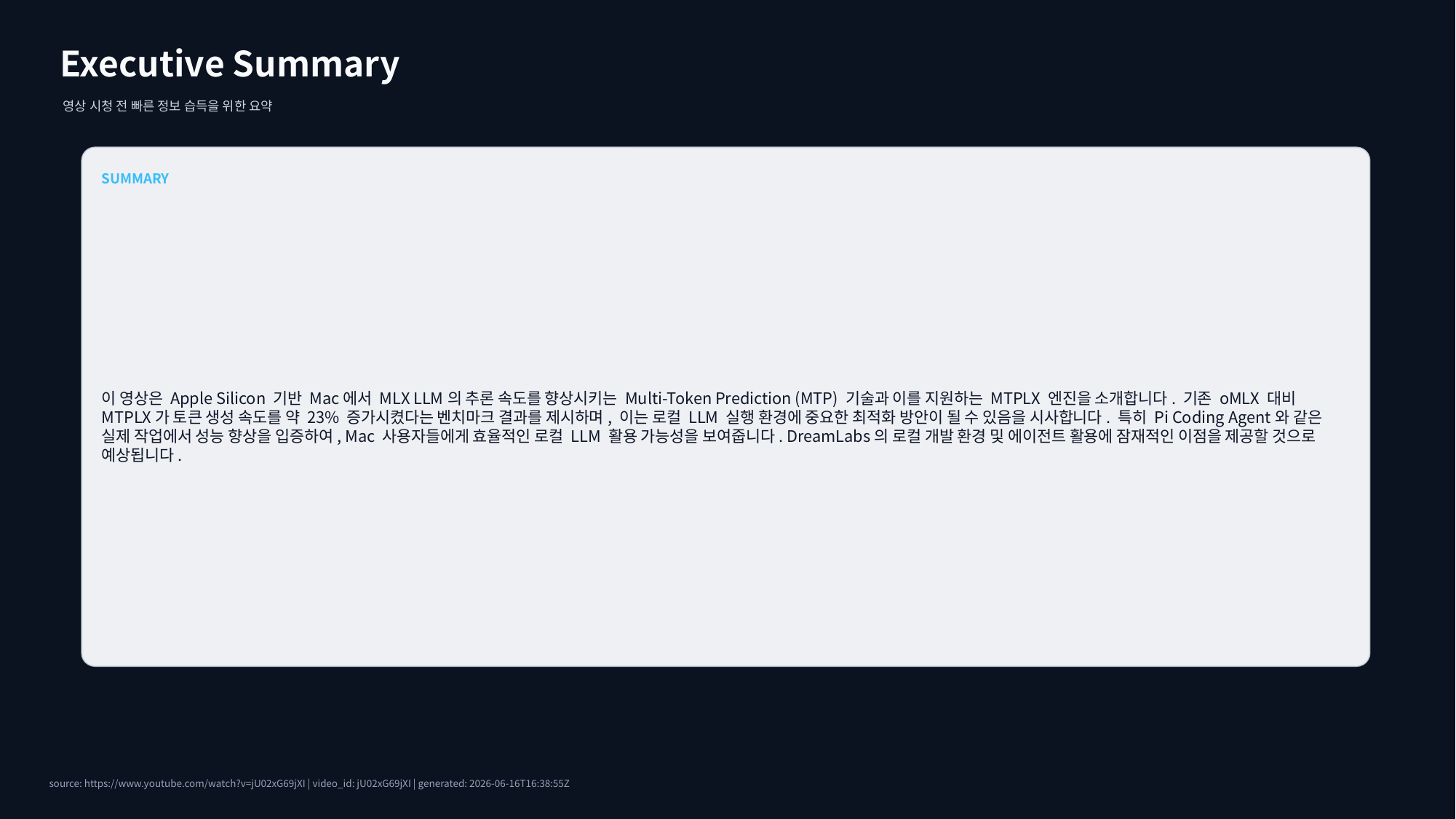

Executive Summary
영상 시청 전 빠른 정보 습득을 위한 요약

SUMMARY
이 영상은 Apple Silicon 기반 Mac에서 MLX LLM의 추론 속도를 향상시키는 Multi-Token Prediction (MTP) 기술과 이를 지원하는 MTPLX 엔진을 소개합니다. 기존 oMLX 대비 MTPLX가 토큰 생성 속도를 약 23% 증가시켰다는 벤치마크 결과를 제시하며, 이는 로컬 LLM 실행 환경에 중요한 최적화 방안이 될 수 있음을 시사합니다. 특히 Pi Coding Agent와 같은 실제 작업에서 성능 향상을 입증하여, Mac 사용자들에게 효율적인 로컬 LLM 활용 가능성을 보여줍니다. DreamLabs의 로컬 개발 환경 및 에이전트 활용에 잠재적인 이점을 제공할 것으로 예상됩니다.
source: https://www.youtube.com/watch?v=jU02xG69jXI | video_id: jU02xG69jXI | generated: 2026-06-16T16:38:55Z